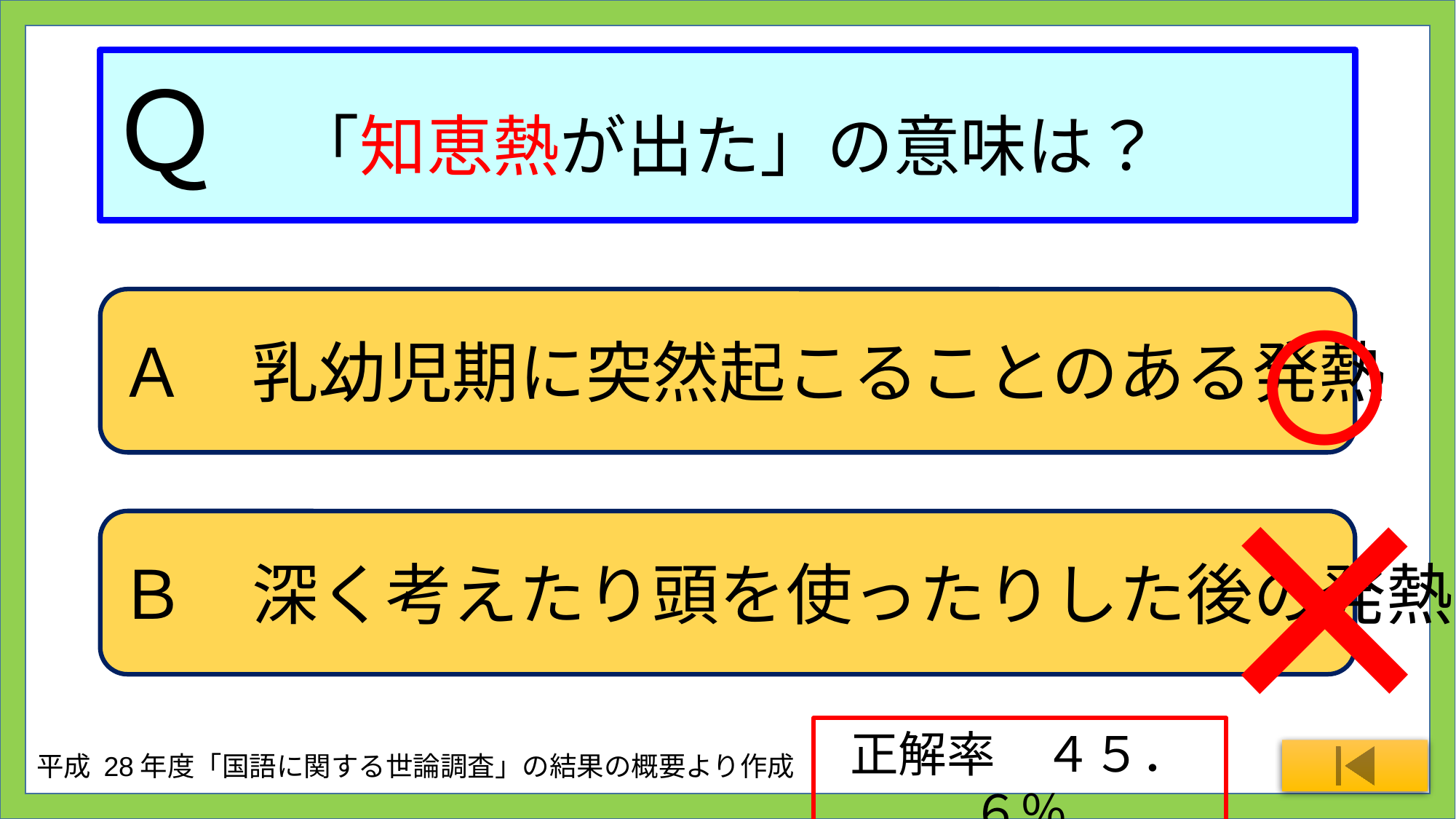

# Ｑ　「知恵熱が出た」の意味は？
○
Ａ　乳幼児期に突然起こることのある発熱
×
Ｂ　深く考えたり頭を使ったりした後の発熱
正解率　４５．６％

平成 28年度「国語に関する世論調査」の結果の概要より作成